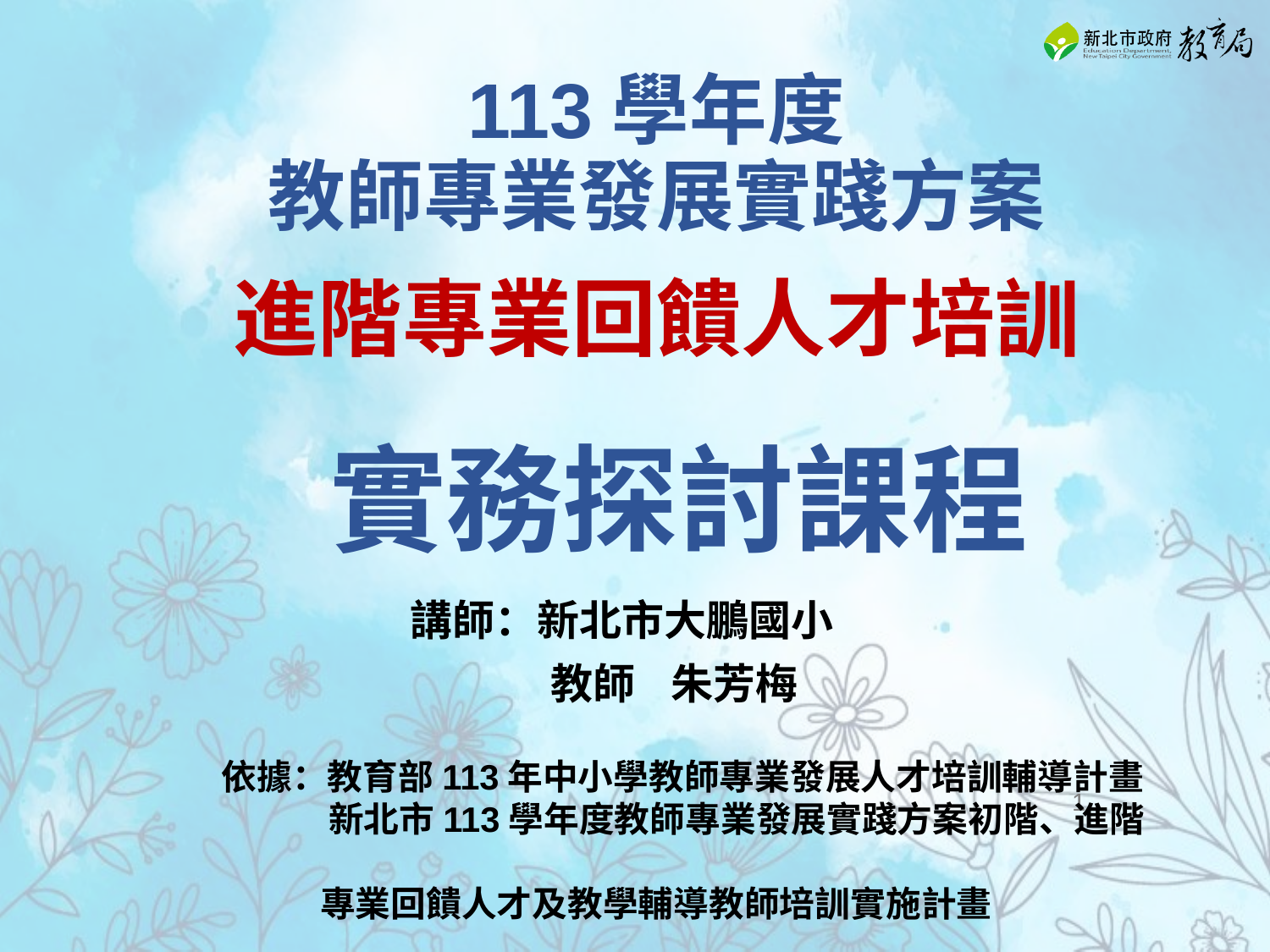

# 113學年度
教師專業發展實踐方案
進階專業回饋人才培訓
實務探討課程
講師：新北市大鵬國小
           教師   朱芳梅
依據：教育部113年中小學教師專業發展人才培訓輔導計畫
  新北市113學年度教師專業發展實踐方案初階、進階
  專業回饋人才及教學輔導教師培訓實施計畫
1